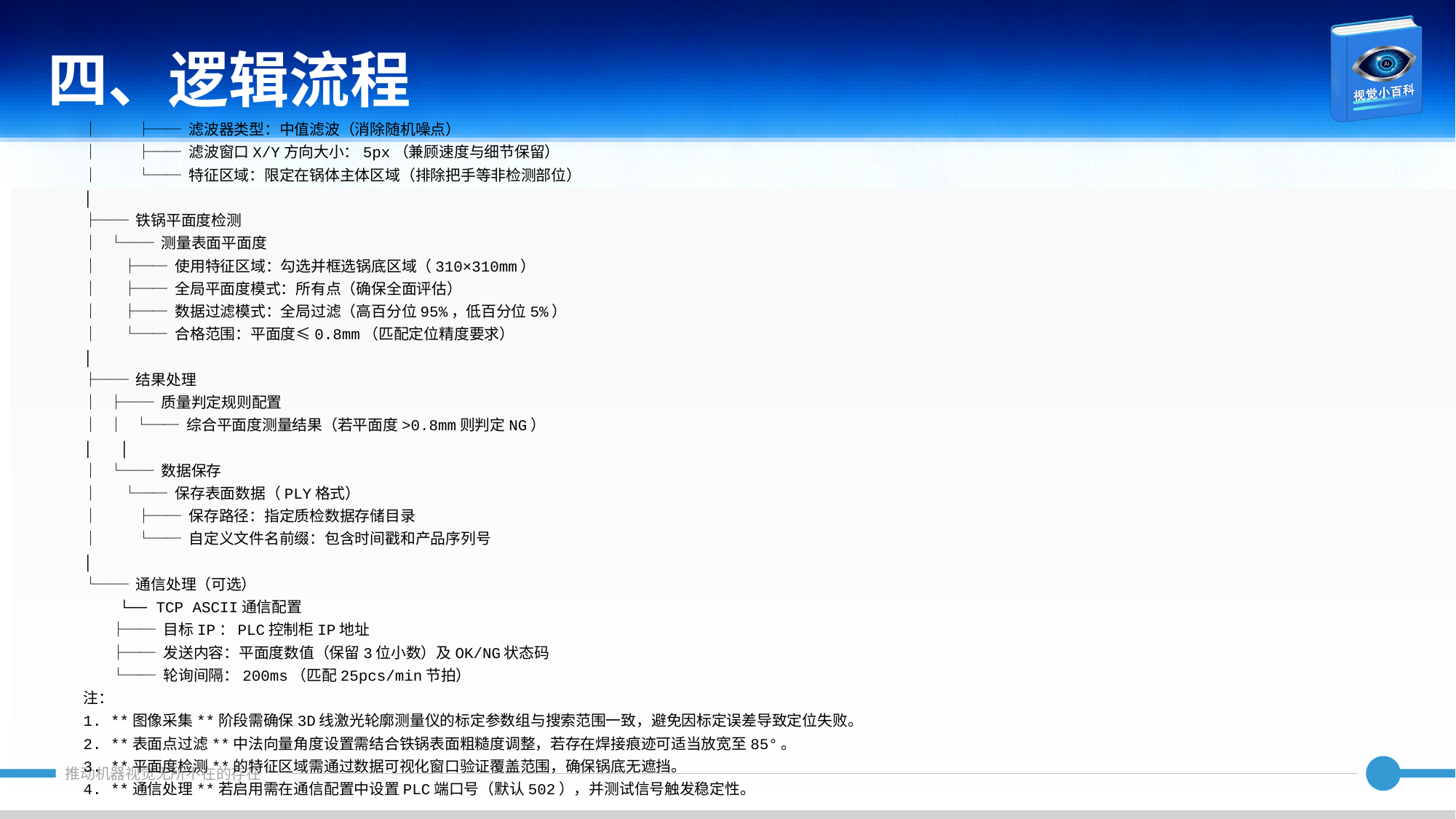

四、逻辑流程

│           ├── 滤波器类型：中值滤波（消除随机噪点）
│           ├── 滤波窗口X/Y方向大小：5px（兼顾速度与细节保留）
│           └── 特征区域：限定在锅体主体区域（排除把手等非检测部位）
│
├── 铁锅平面度检测
│   └── 测量表面平面度
│       ├── 使用特征区域：勾选并框选锅底区域（310×310mm）
│       ├── 全局平面度模式：所有点（确保全面评估）
│       ├── 数据过滤模式：全局过滤（高百分位95%，低百分位5%）
│       └── 合格范围：平面度≤0.8mm（匹配定位精度要求）
│
├── 结果处理
│   ├── 质量判定规则配置
│   │   └── 综合平面度测量结果（若平面度>0.8mm则判定NG）
│   │
│   └── 数据保存
│       └── 保存表面数据（PLY格式）
│           ├── 保存路径：指定质检数据存储目录
│           └── 自定义文件名前缀：包含时间戳和产品序列号
│
└── 通信处理（可选）
    └── TCP ASCII通信配置
        ├── 目标IP：PLC控制柜IP地址
        ├── 发送内容：平面度数值（保留3位小数）及OK/NG状态码
        └── 轮询间隔：200ms（匹配25pcs/min节拍）
注：
1. **图像采集**阶段需确保3D线激光轮廓测量仪的标定参数组与搜索范围一致，避免因标定误差导致定位失败。
2. **表面点过滤**中法向量角度设置需结合铁锅表面粗糙度调整，若存在焊接痕迹可适当放宽至85°。
3. **平面度检测**的特征区域需通过数据可视化窗口验证覆盖范围，确保锅底无遮挡。
4. **通信处理**若启用需在通信配置中设置PLC端口号（默认502），并测试信号触发稳定性。
10